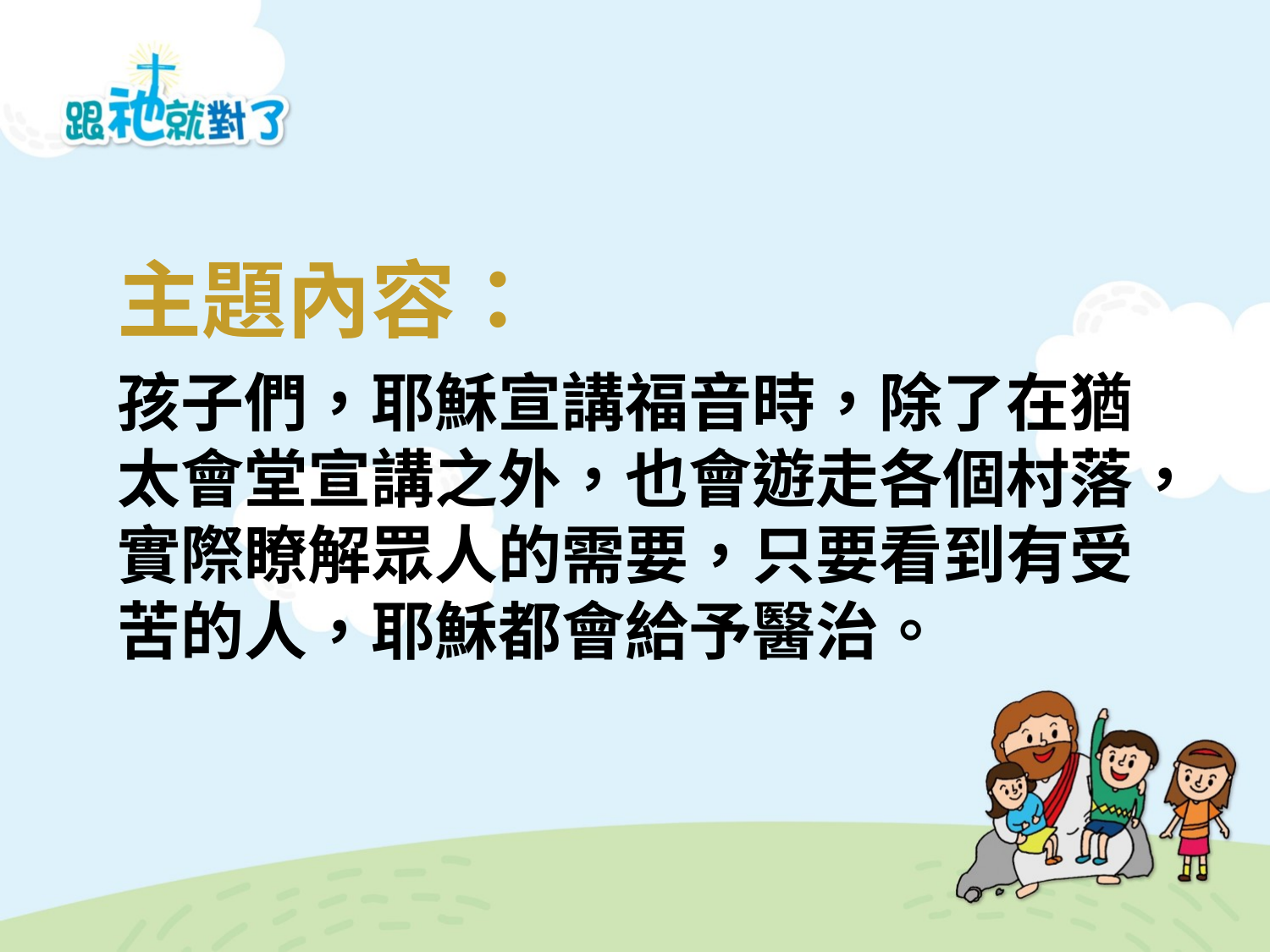

主題內容：
孩子們，耶穌宣講福音時，除了在猶太會堂宣講之外，也會遊走各個村落，實際瞭解眾人的需要，只要看到有受苦的人，耶穌都會給予醫治。